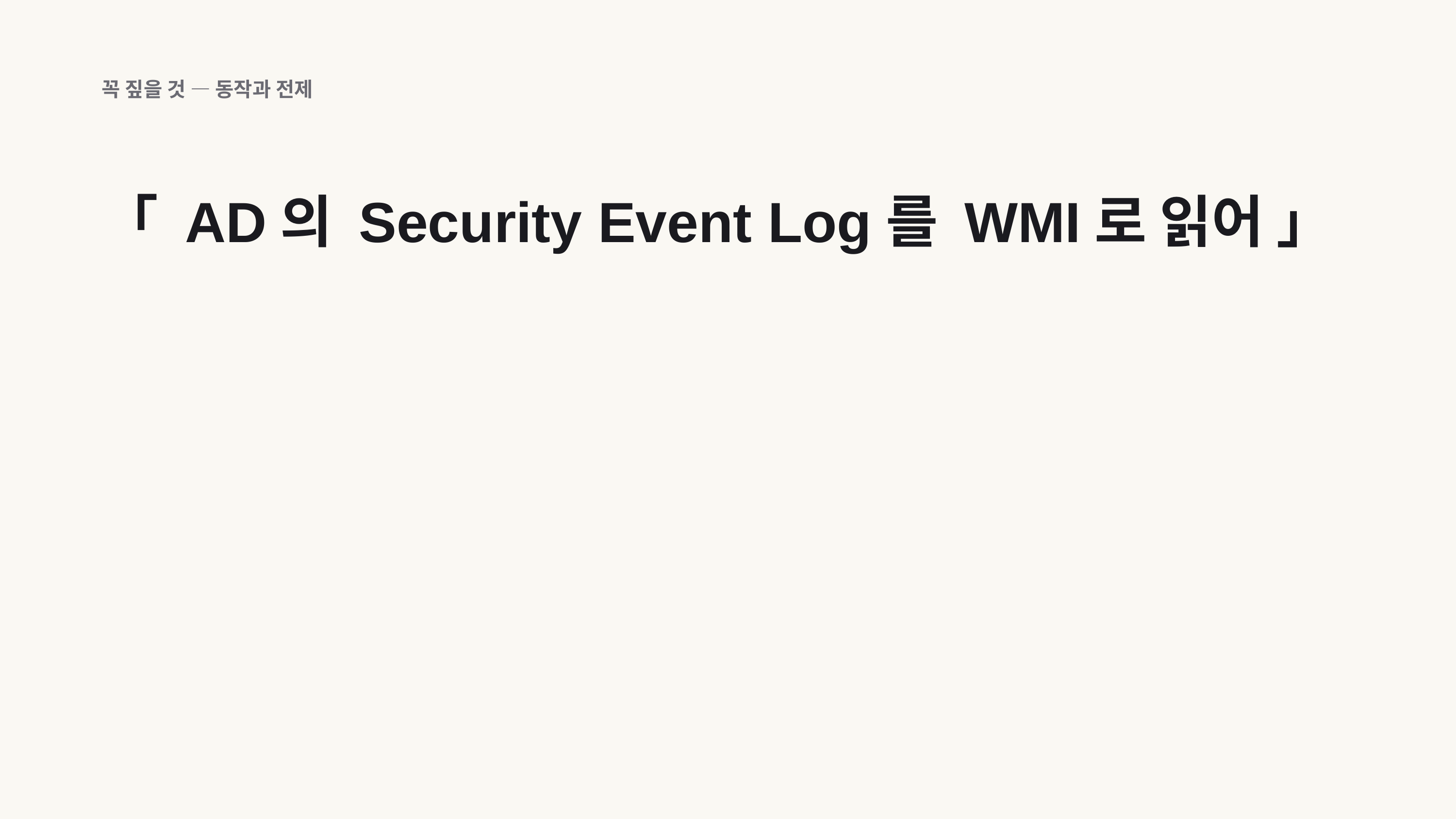

꼭 짚을 것 — 동작과 전제
「 AD의 Security Event Log를 WMI로 읽어 」